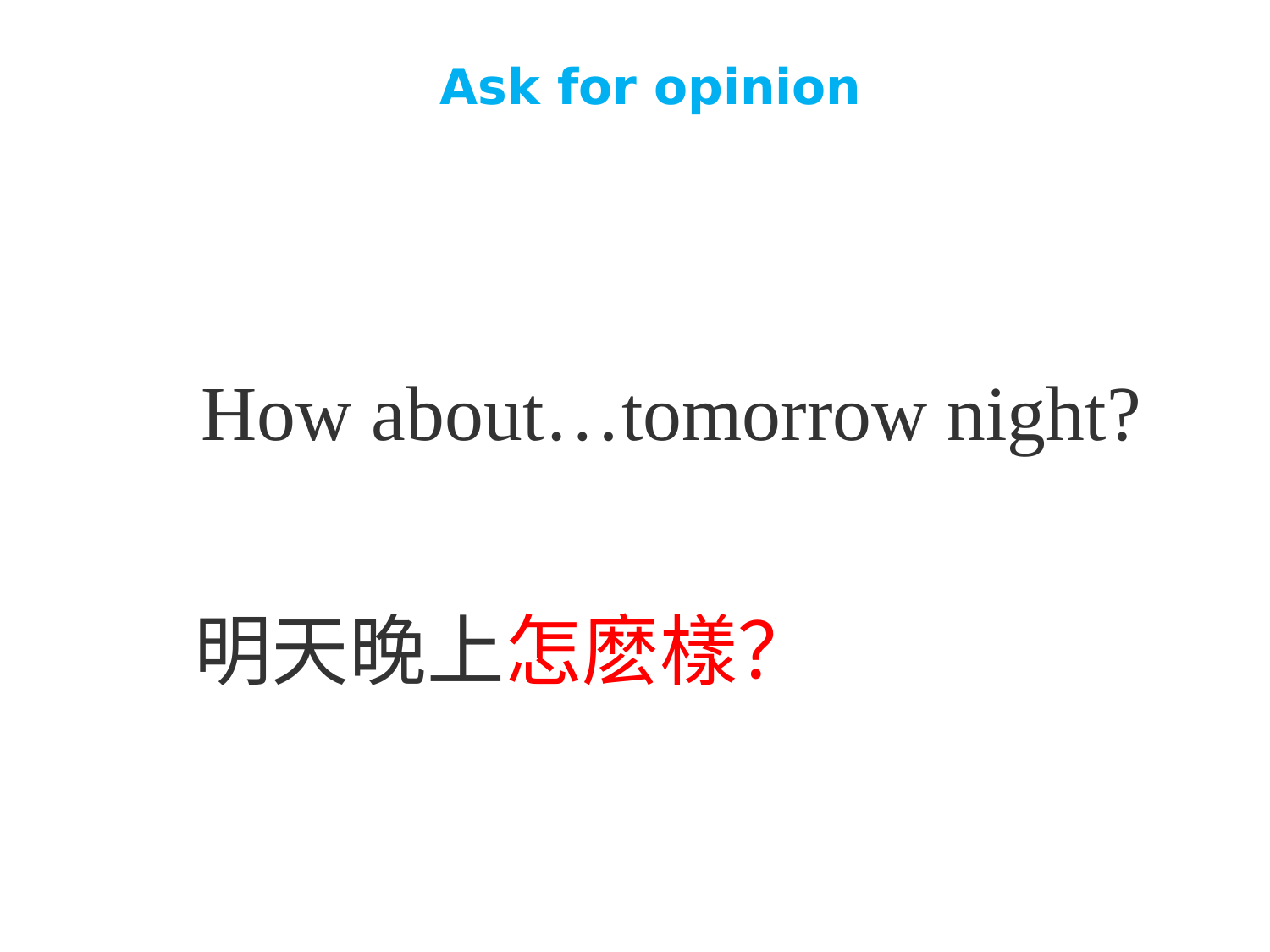

# Ask for opinion
How about…tomorrow night?
明天晚上怎麽樣？